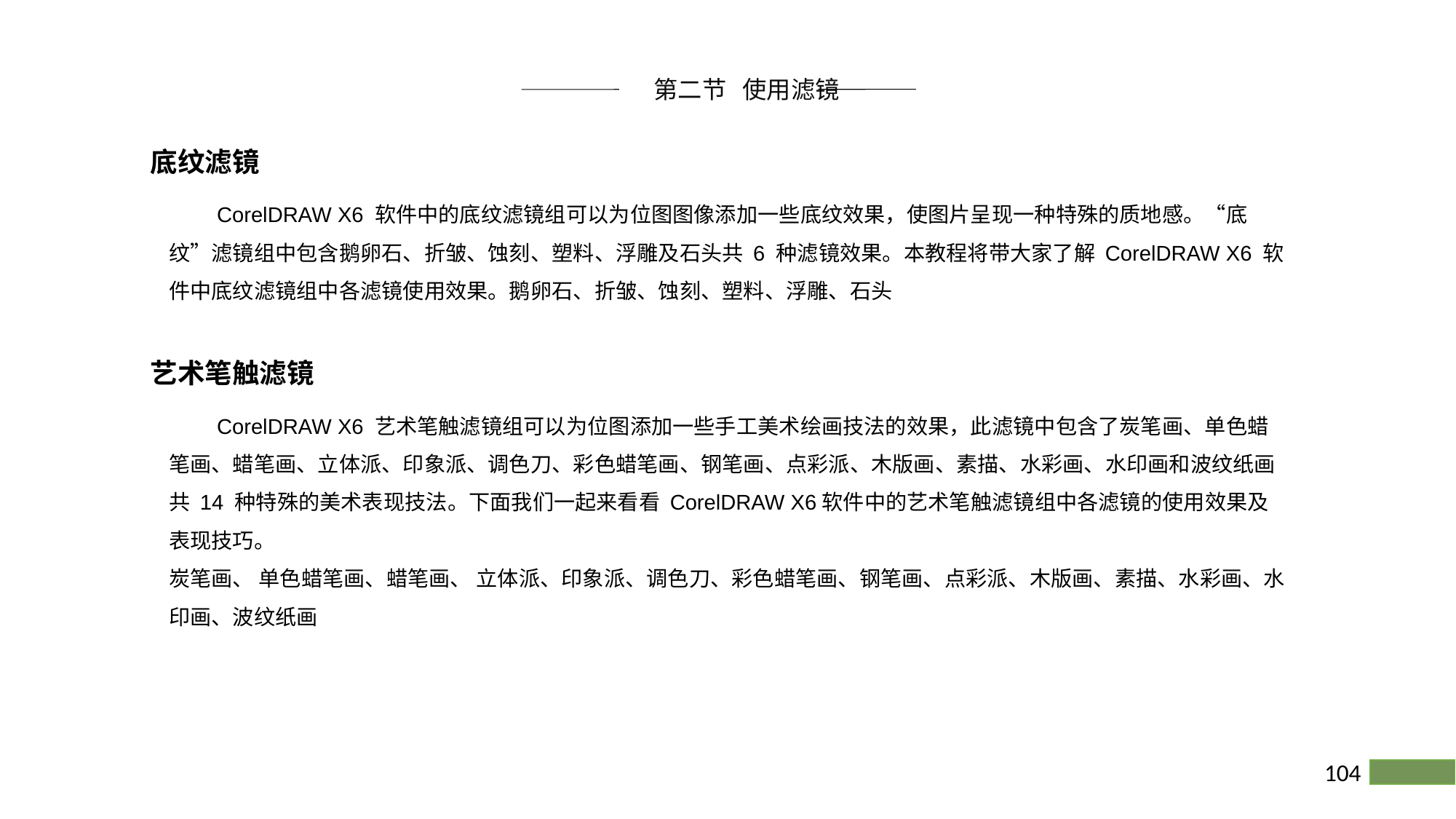

第二节   使用滤镜
底纹滤镜
        CorelDRAW X6 软件中的底纹滤镜组可以为位图图像添加一些底纹效果，使图片呈现一种特殊的质地感。“底纹”滤镜组中包含鹅卵石、折皱、蚀刻、塑料、浮雕及石头共 6 种滤镜效果。本教程将带大家了解 CorelDRAW X6 软件中底纹滤镜组中各滤镜使用效果。鹅卵石、折皱、蚀刻、塑料、浮雕、石头
艺术笔触滤镜
        CorelDRAW X6 艺术笔触滤镜组可以为位图添加一些手工美术绘画技法的效果，此滤镜中包含了炭笔画、单色蜡笔画、蜡笔画、立体派、印象派、调色刀、彩色蜡笔画、钢笔画、点彩派、木版画、素描、水彩画、水印画和波纹纸画共 14 种特殊的美术表现技法。下面我们一起来看看 CorelDRAW X6软件中的艺术笔触滤镜组中各滤镜的使用效果及表现技巧。
炭笔画、 单色蜡笔画、蜡笔画、 立体派、印象派、调色刀、彩色蜡笔画、钢笔画、点彩派、木版画、素描、水彩画、水印画、波纹纸画
104